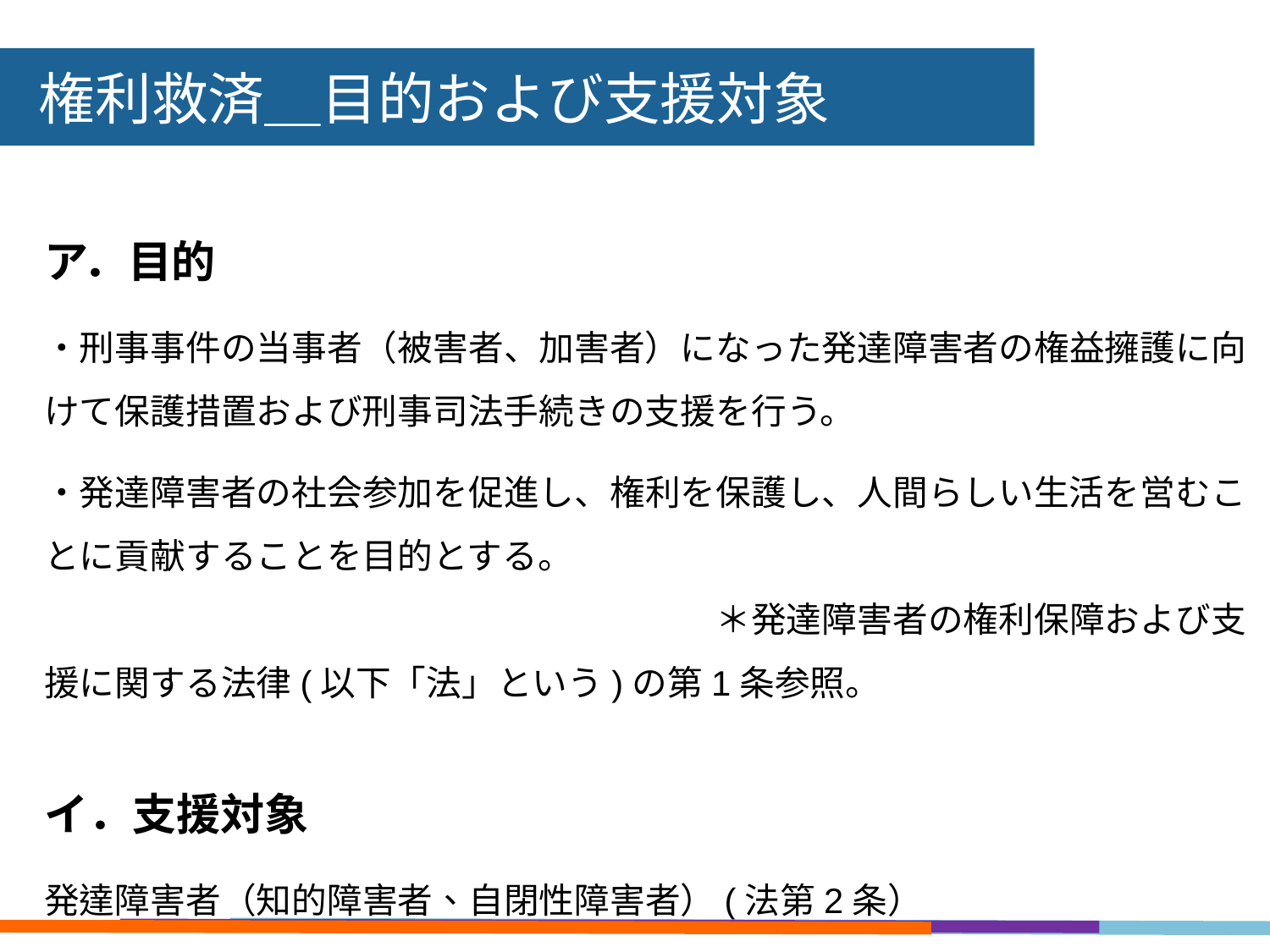

権利救済＿目的および支援対象
ア．目的
・刑事事件の当事者（被害者、加害者）になった発達障害者の権益擁護に向けて保護措置および刑事司法手続きの支援を行う。
・発達障害者の社会参加を促進し、権利を保護し、人間らしい生活を営むことに貢献することを目的とする。　　　　　　　　　　　　　　　　　　　　　　　　　　　　　　　　　　　　　　＊発達障害者の権利保障および支援に関する法律(以下「法」という)の第1条参照。

イ．支援対象
発達障害者（知的障害者、自閉性障害者）(法第2条）